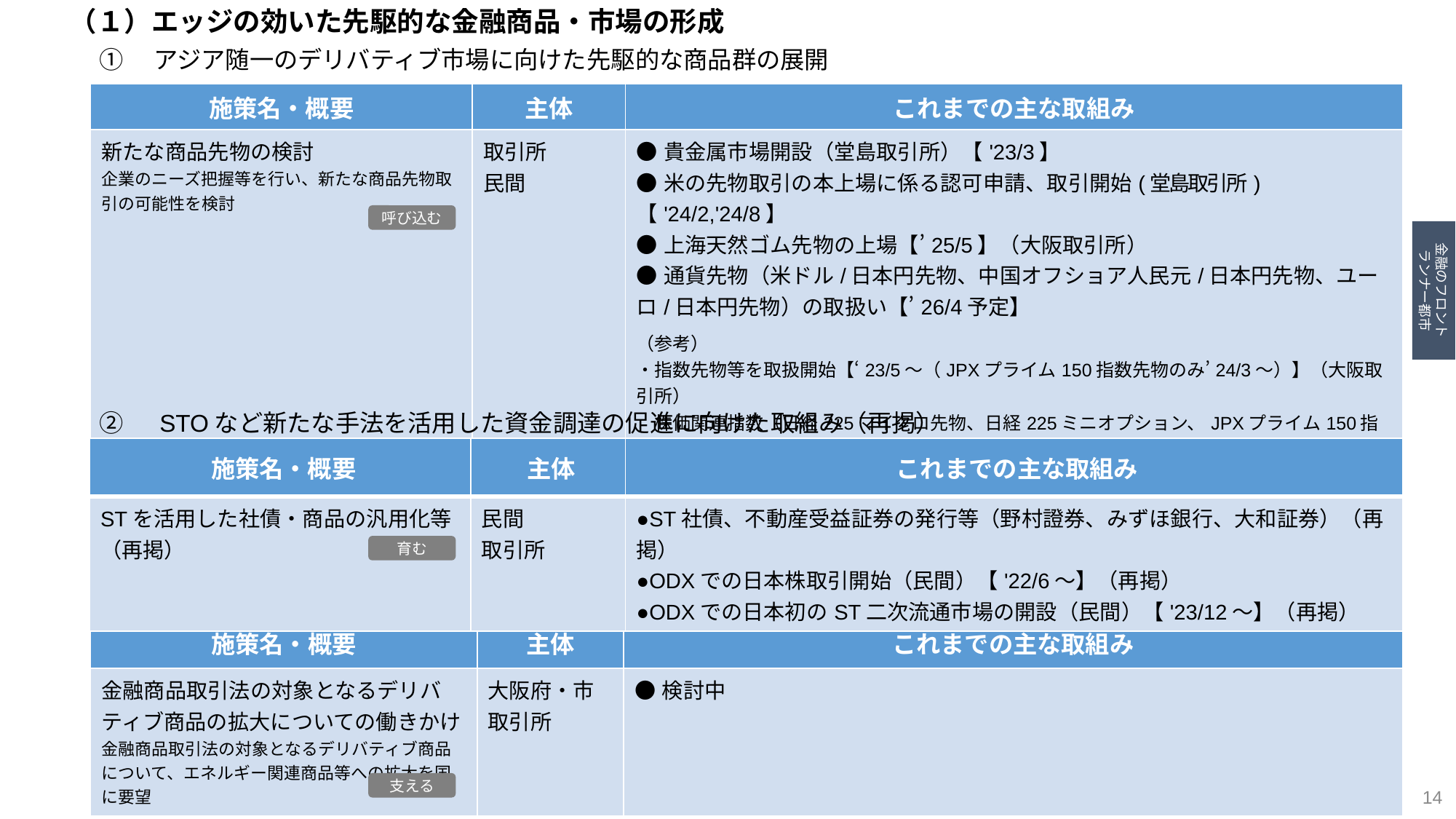

（１）エッジの効いた先駆的な金融商品・市場の形成
①　アジア随一のデリバティブ市場に向けた先駆的な商品群の展開
| 施策名・概要 | 主体 | これまでの主な取組み |
| --- | --- | --- |
| 新たな商品先物の検討 企業のニーズ把握等を行い、新たな商品先物取引の可能性を検討 | 取引所 民間 | ●貴金属市場開設（堂島取引所）【'23/3】 ●米の先物取引の本上場に係る認可申請、取引開始(堂島取引所)【'24/2,'24/8】 ●上海天然ゴム先物の上場【’25/5】（大阪取引所） ●通貨先物（米ドル/日本円先物、中国オフショア人民元/日本円先物、ユーロ/日本円先物）の取扱い【’26/4予定】 （参考） ・指数先物等を取扱開始【‘23/5～（JPXプライム150指数先物のみ’24/3～）】（大阪取引所） 　株価関連指数（日経225マイクロ先物、日経225ミニオプション、JPXプライム150指数先物） 　ESG関連指数（S&P/JPX 500 ESGスコア・ティルト指数先物、FTSE JPXネットゼロ・ジャパン500指 　数先物、日経平均気候変動1.5℃目標指数先物） 　TONA3か月金利先物 |
呼び込む
金融のフロント
ランナー都市
②　STOなど新たな手法を活用した資金調達の促進に向けた取組み（再掲）
| 施策名・概要 | 主体 | これまでの主な取組み |
| --- | --- | --- |
| STを活用した社債・商品の汎用化等 （再掲） | 民間 取引所 | ●ST社債、不動産受益証券の発行等（野村證券、みずほ銀行、大和証券）（再掲） ●ODXでの日本株取引開始（民間）【'22/6～】（再掲） ●ODXでの日本初のST二次流通市場の開設（民間）【'23/12～】（再掲） |
育む
③　将来的に有望なグリーン関連のデリバティブ商品・市場の形成に向けた取組み
| 施策名・概要 | 主体 | これまでの主な取組み |
| --- | --- | --- |
| 金融商品取引法の対象となるデリバティブ商品の拡大についての働きかけ 金融商品取引法の対象となるデリバティブ商品について、エネルギー関連商品等への拡大を国に要望 | 大阪府・市 取引所 | ●検討中 |
支える
14